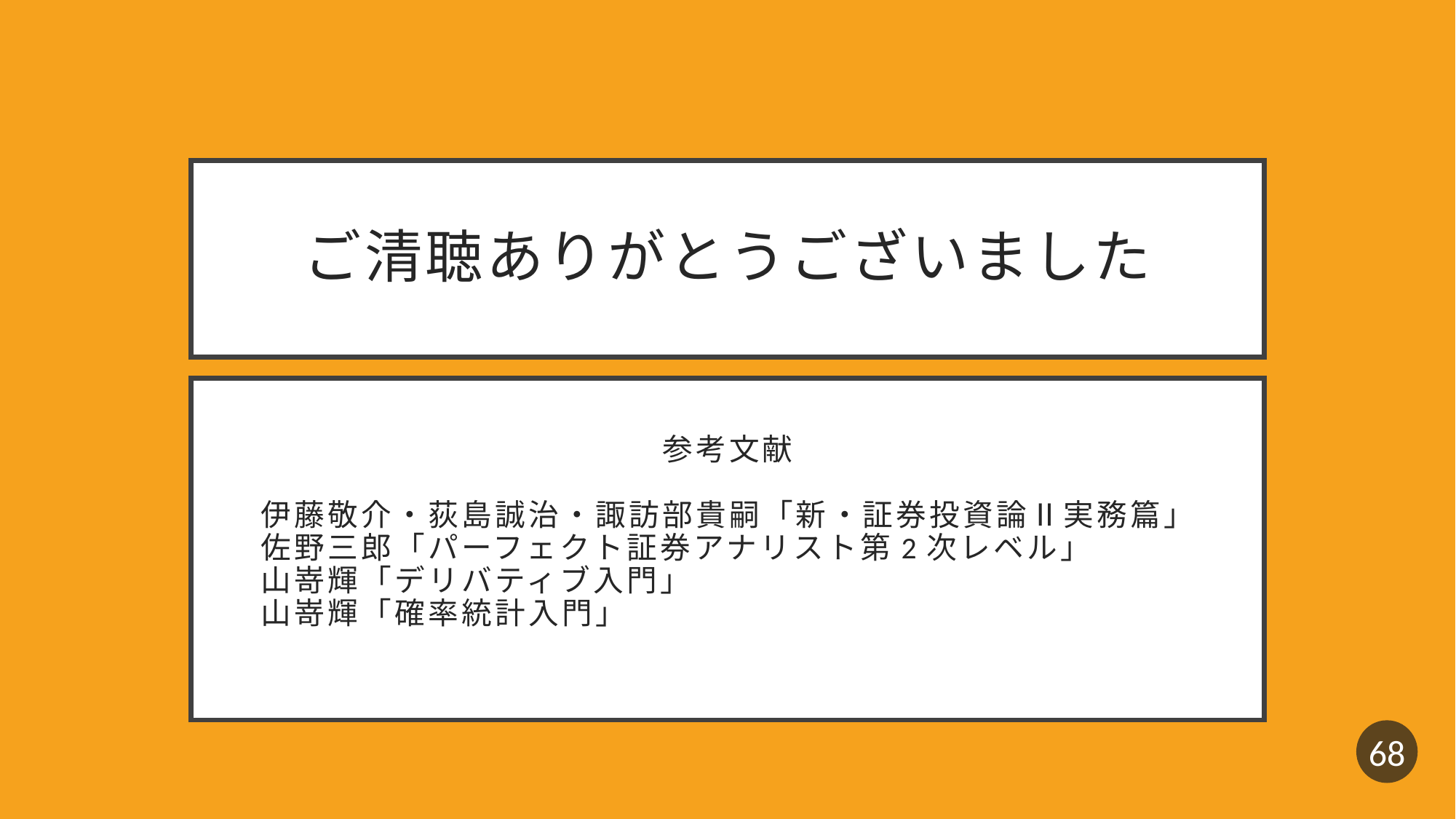

# ご清聴ありがとうございました
参考文献

伊藤敬介・荻島誠治・諏訪部貴嗣「新・証券投資論Ⅱ実務篇」
佐野三郎「パーフェクト証券アナリスト第2次レベル」
山嵜輝「デリバティブ入門」
山嵜輝「確率統計入門」

68